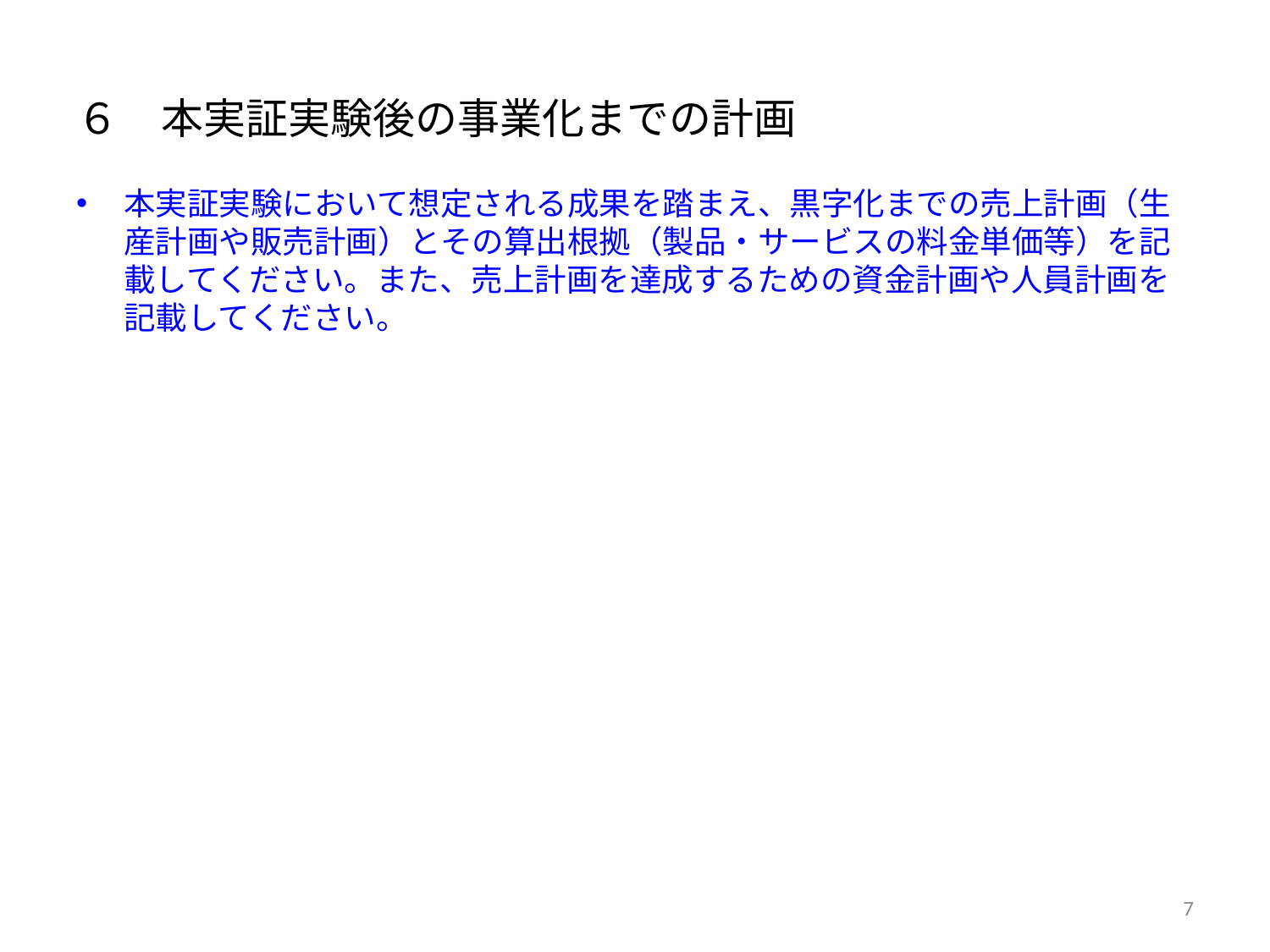

# ６　本実証実験後の事業化までの計画
本実証実験において想定される成果を踏まえ、黒字化までの売上計画（生産計画や販売計画）とその算出根拠（製品・サービスの料金単価等）を記載してください。また、売上計画を達成するための資金計画や人員計画を記載してください。
7